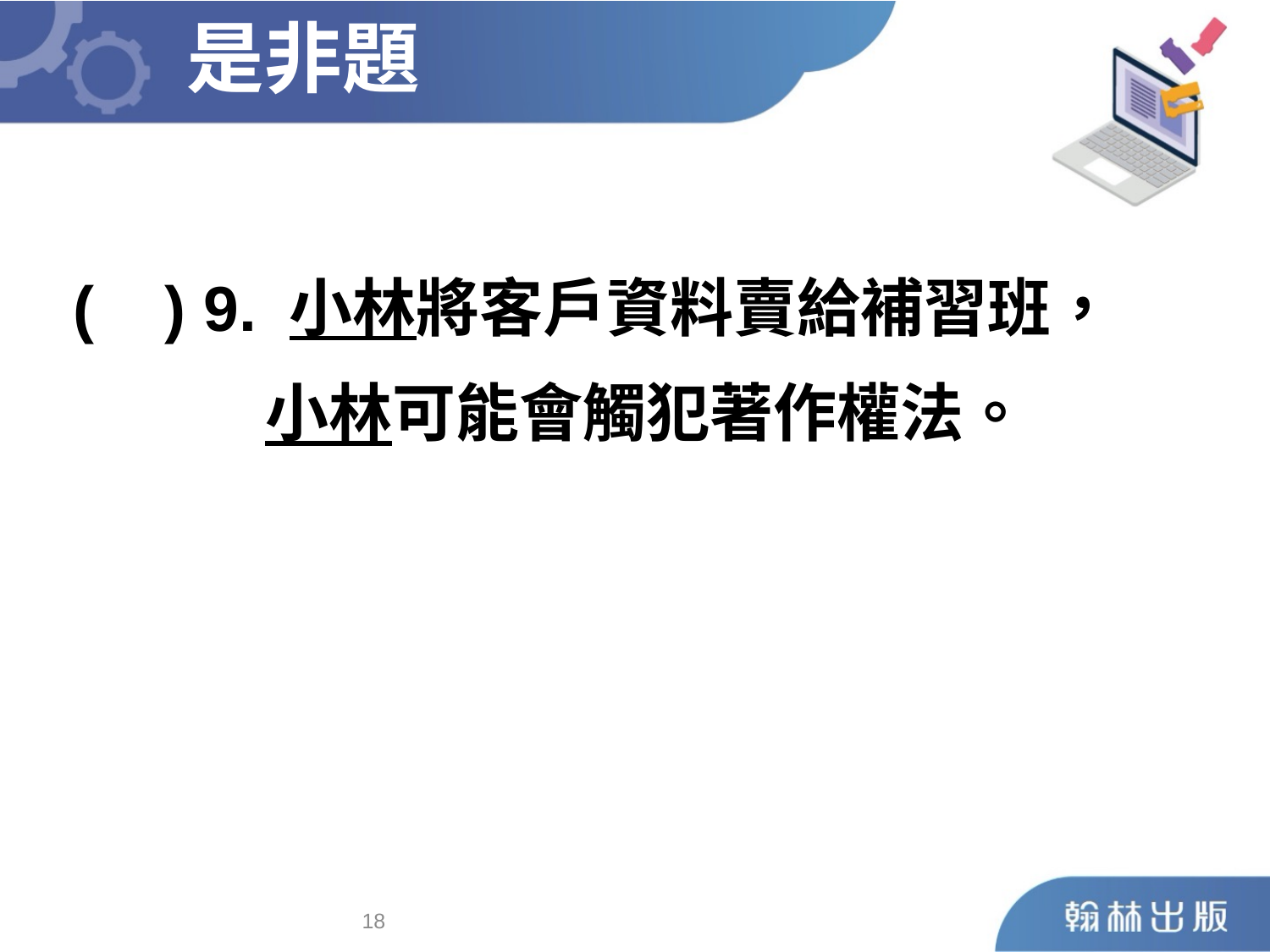

是非題
	(    ) 9. 小林將客戶資料賣給補習班，
              小林可能會觸犯著作權法。
18